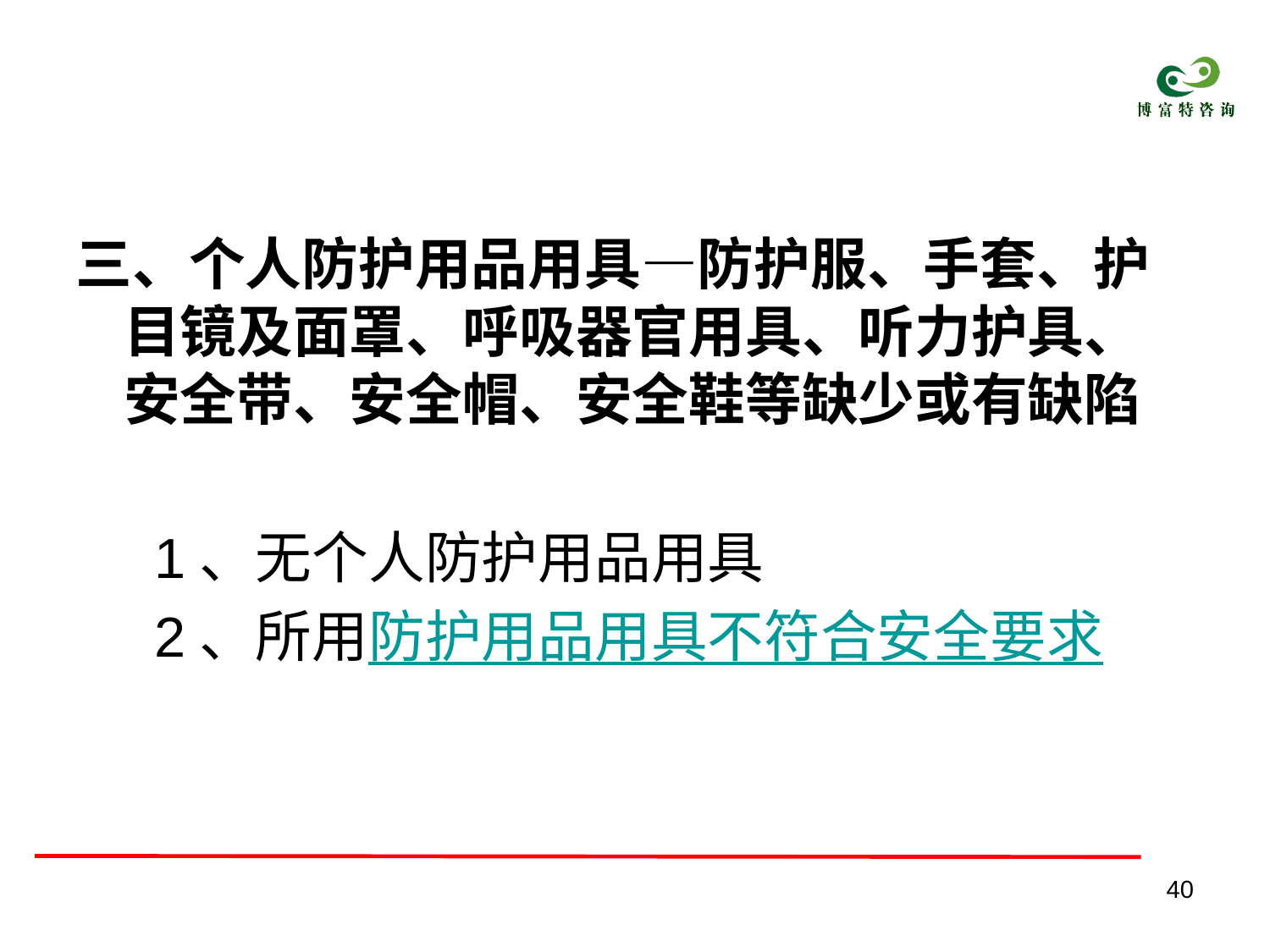

#
三、个人防护用品用具—防护服、手套、护目镜及面罩、呼吸器官用具、听力护具、安全带、安全帽、安全鞋等缺少或有缺陷

     1、无个人防护用品用具
     2、所用防护用品用具不符合安全要求